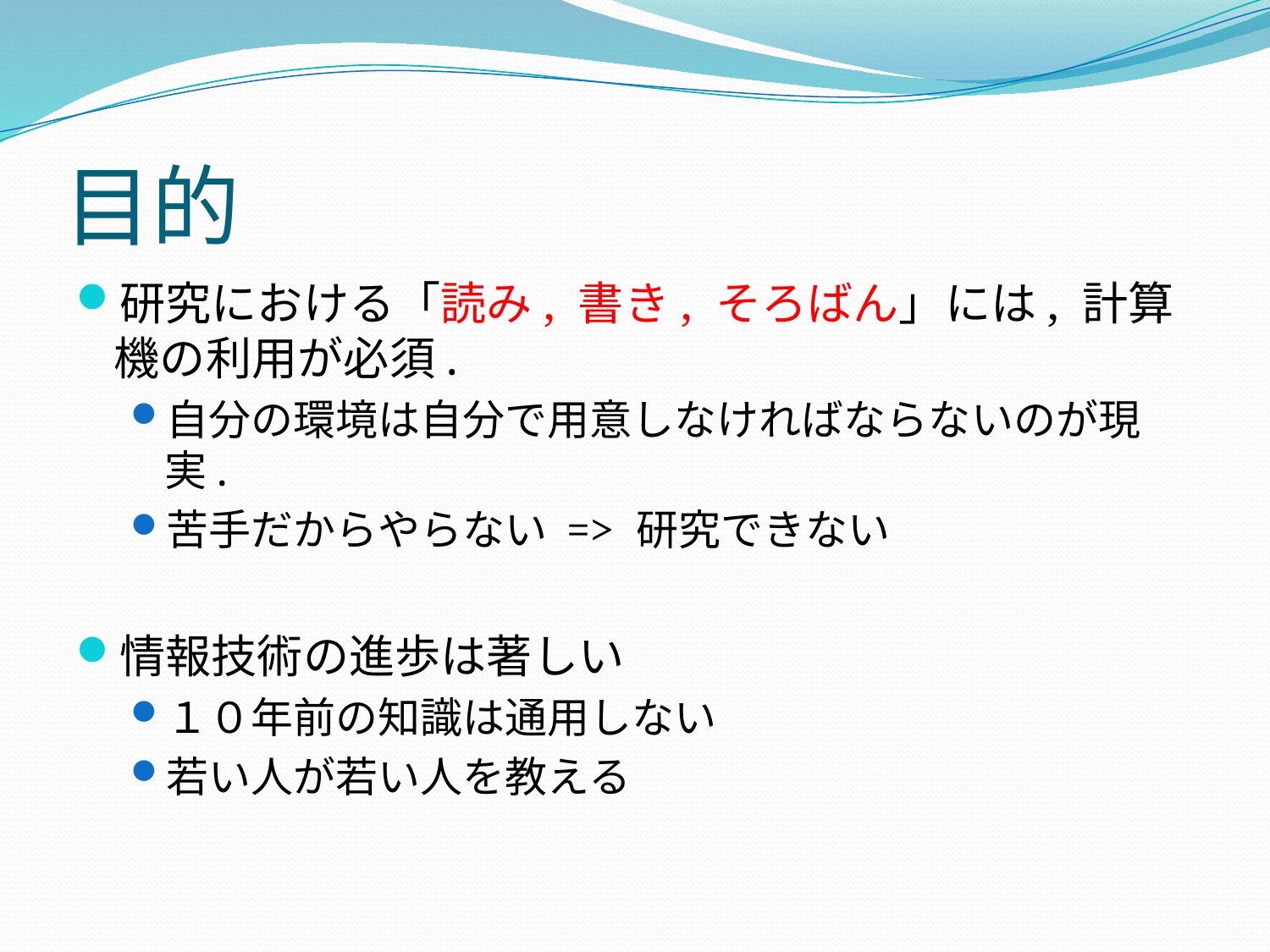

# 目的
研究における「読み, 書き, そろばん」には, 計算機の利用が必須.
自分の環境は自分で用意しなければならないのが現実.
苦手だからやらない => 研究できない

情報技術の進歩は著しい
１０年前の知識は通用しない
若い人が若い人を教える